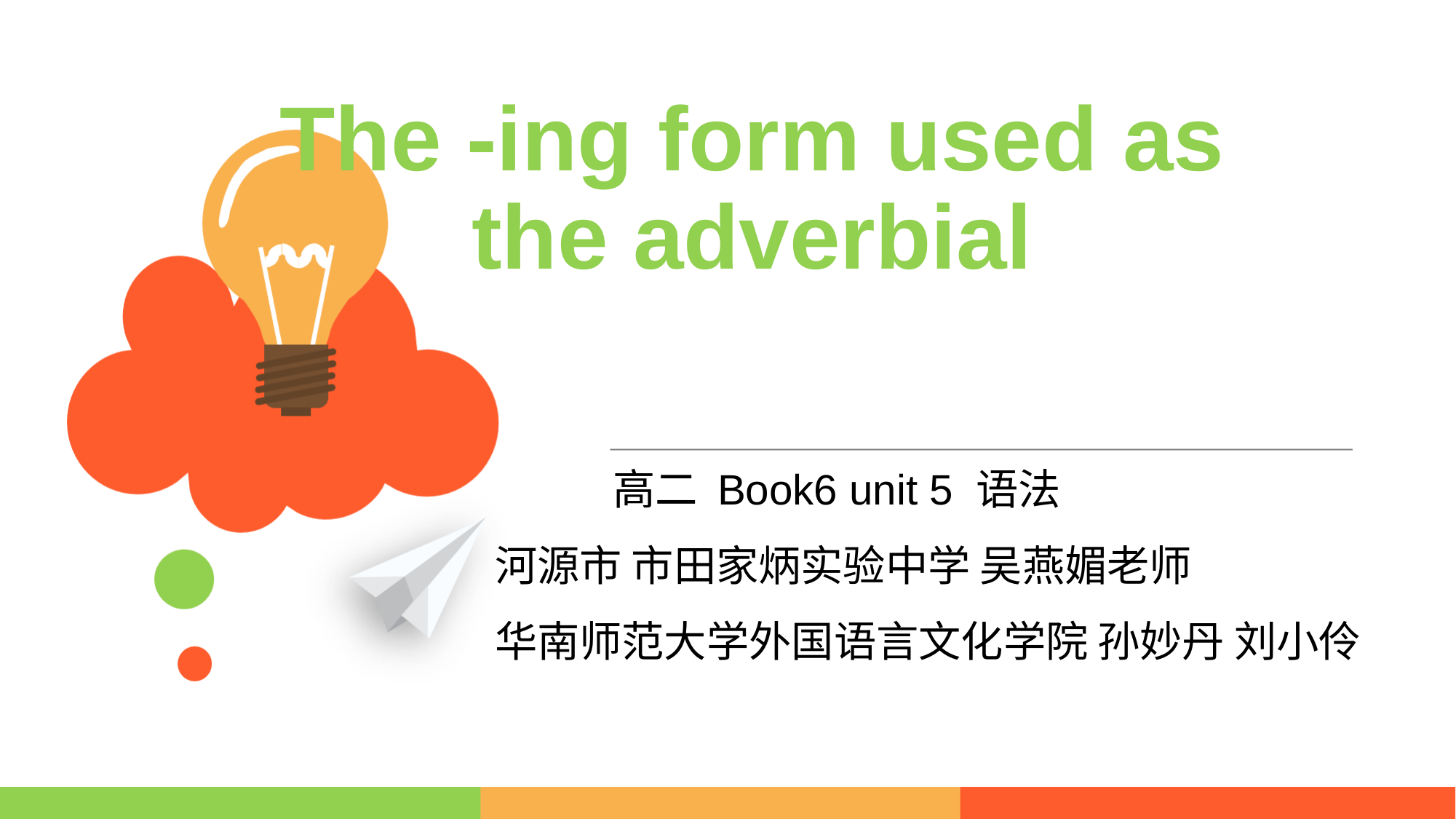

# The -ing form used as the adverbial
高二 Book6 unit 5 语法
		河源市 市田家炳实验中学 吴燕媚老师
		华南师范大学外国语言文化学院 孙妙丹 刘小伶